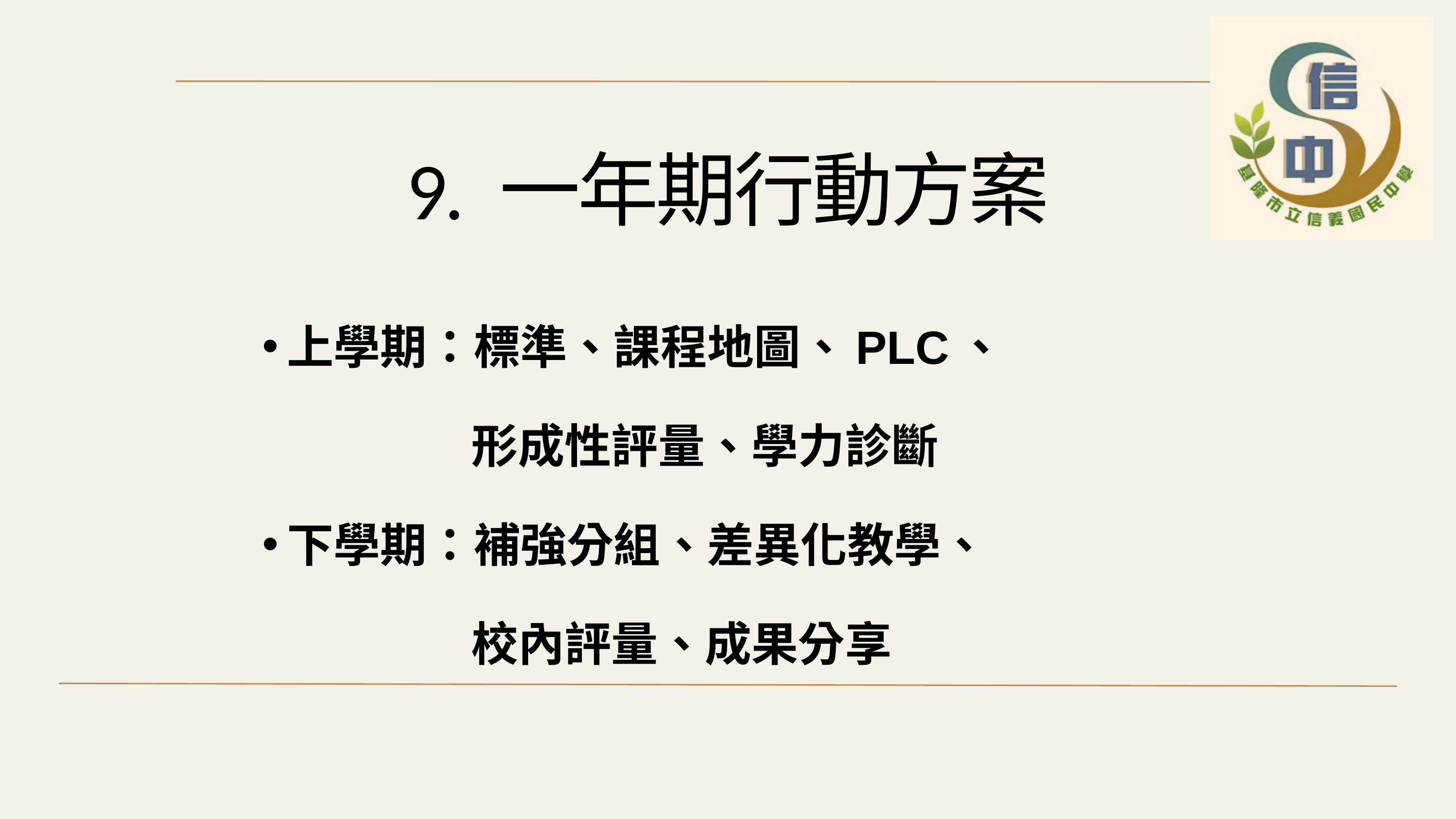

9. 一年期行動方案

上學期：標準、課程地圖、PLC、
                   形成性評量、學力診斷
下學期：補強分組、差異化教學、
                   校內評量、成果分享